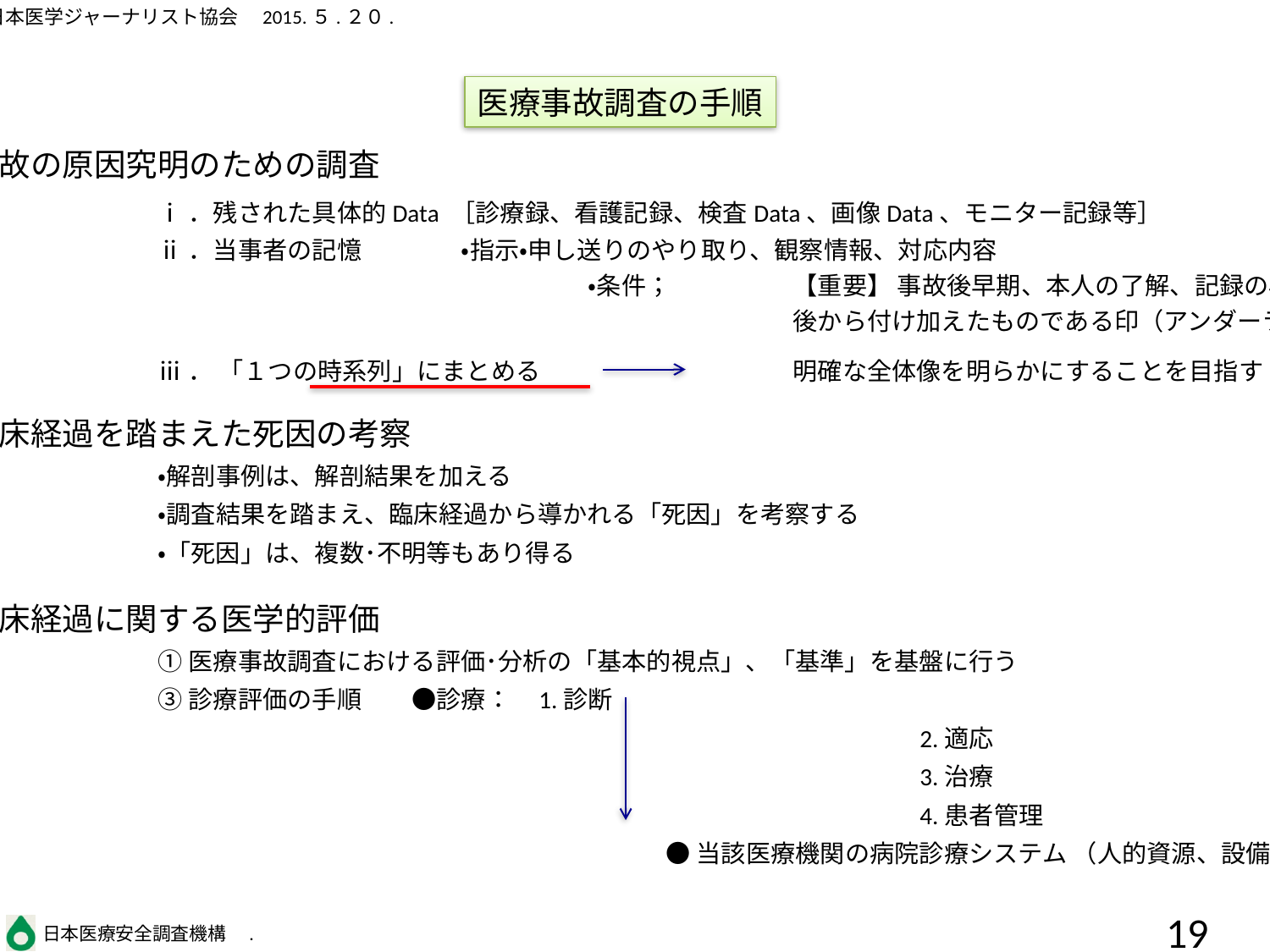

医療事故調査の手順
１．事故の原因究明のための調査
		ⅰ．残された具体的Data ［診療録、看護記録、検査Data、画像Data、モニター記録等］
		ⅱ．当事者の記憶	　　・指示・申し送りのやり取り、観察情報、対応内容
					　　・条件；	【重要】 事故後早期、本人の了解、記録の再確認
							後から付け加えたものである印（アンダーライン等）

		ⅲ． 「１つの時系列」にまとめる		明確な全体像を明らかにすることを目指す

２．臨床経過を踏まえた死因の考察
		・解剖事例は、解剖結果を加える
		・調査結果を踏まえ、臨床経過から導かれる「死因」を考察する
		・「死因」は、複数･不明等もあり得る

３．臨床経過に関する医学的評価
		①医療事故調査における評価･分析の「基本的視点」、「基準」を基盤に行う
		③診療評価の手順	●診療：	1.診断
								2.適応
								3.治療
								4.患者管理
						●当該医療機関の病院診療システム （人的資源、設備等）